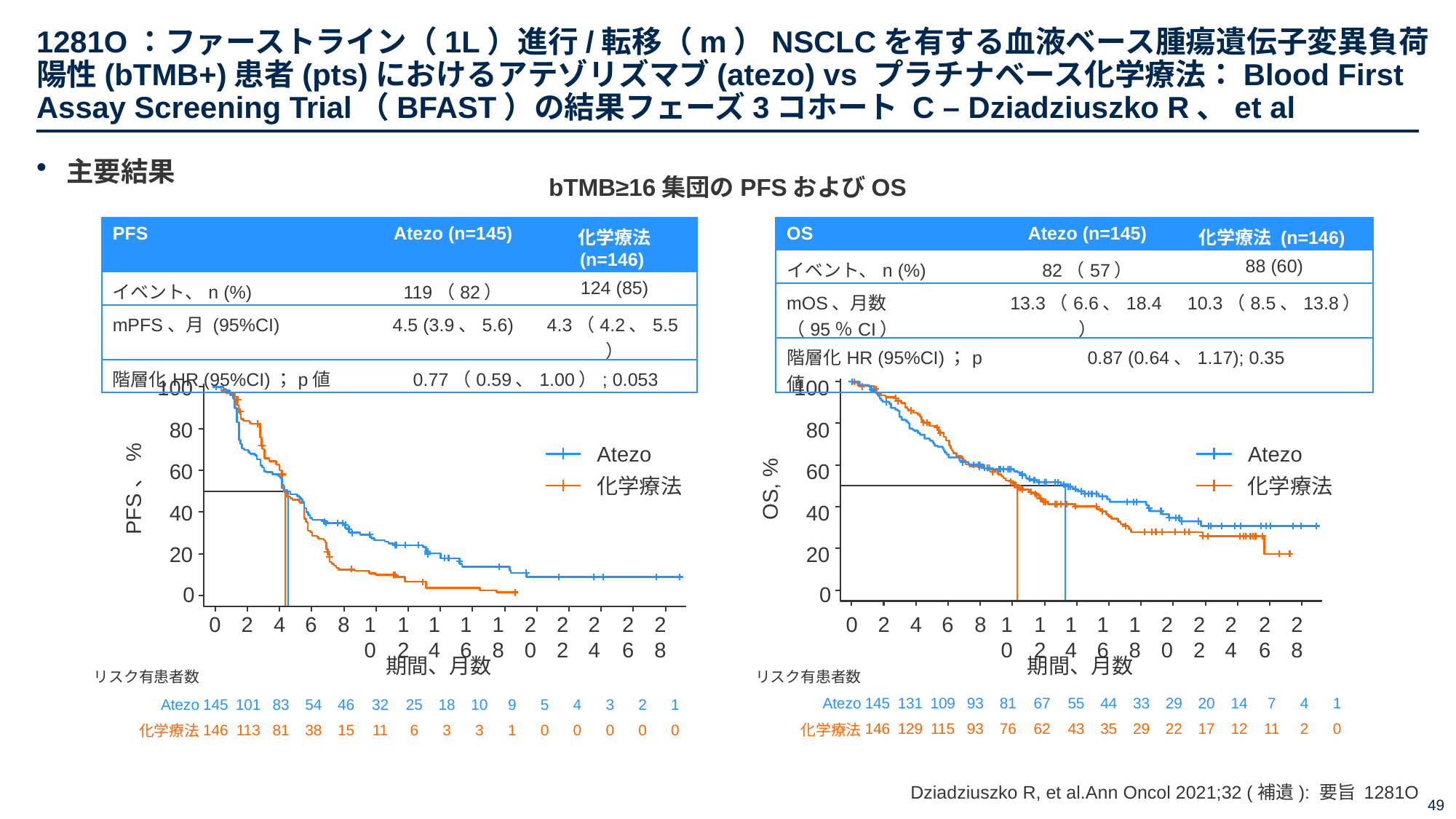

# 1281O：ファーストライン（1L）進行/転移（m）NSCLCを有する血液ベース腫瘍遺伝子変異負荷陽性(bTMB+)患者(pts)におけるアテゾリズマブ(atezo) vs プラチナベース化学療法：Blood First Assay Screening Trial（BFAST）の結果フェーズ3コホート C – Dziadziuszko R、et al
主要結果

bTMB≥16集団のPFSおよびOS
| OS | Atezo (n=145) | 化学療法 (n=146) |
| --- | --- | --- |
| イベント、n (%) | 82（57） | 88 (60) |
| mOS、月数（95％CI） | 13.3（6.6、18.4） | 10.3（8.5、13.8） |
| 階層化HR (95%CI)；p値 | 0.87 (0.64、1.17); 0.35 |  |
| PFS | Atezo (n=145) | 化学療法 (n=146) |
| --- | --- | --- |
| イベント、n (%) | 119（82） | 124 (85) |
| mPFS、月 (95%CI) | 4.5 (3.9、5.6) | 4.3（4.2、5.5） |
| 階層化HR (95%CI)；p値 | 0.77（0.59、1.00）; 0.053 |  |
100
80
60
OS, %
40
20
0
0
2
4
6
8
10
12
14
16
18
20
22
24
26
28
期間、月数
100

80
60
40
20
0
0
2
4
6
8
10
12
14
16
18
20
22
24
26
28
期間、月数
PFS、%

Atezo
化学療法
Atezo
化学療法
| リスク有患者数 |  |  |  |  |  |  |  |  |  |  |  |  |  |  |  |
| --- | --- | --- | --- | --- | --- | --- | --- | --- | --- | --- | --- | --- | --- | --- | --- |
| Atezo | 145 | 101 | 83 | 54 | 46 | 32 | 25 | 18 | 10 | 9 | 5 | 4 | 3 | 2 | 1 |
| 化学療法 | 146 | 113 | 81 | 38 | 15 | 11 | 6 | 3 | 3 | 1 | 0 | 0 | 0 | 0 | 0 |
| リスク有患者数 |  |  |  |  |  |  |  |  |  |  |  |  |  |  |  |
| --- | --- | --- | --- | --- | --- | --- | --- | --- | --- | --- | --- | --- | --- | --- | --- |
| Atezo | 145 | 131 | 109 | 93 | 81 | 67 | 55 | 44 | 33 | 29 | 20 | 14 | 7 | 4 | 1 |
| 化学療法 | 146 | 129 | 115 | 93 | 76 | 62 | 43 | 35 | 29 | 22 | 17 | 12 | 11 | 2 | 0 |
Dziadziuszko R, et al.Ann Oncol 2021;32 (補遺): 要旨 1281O